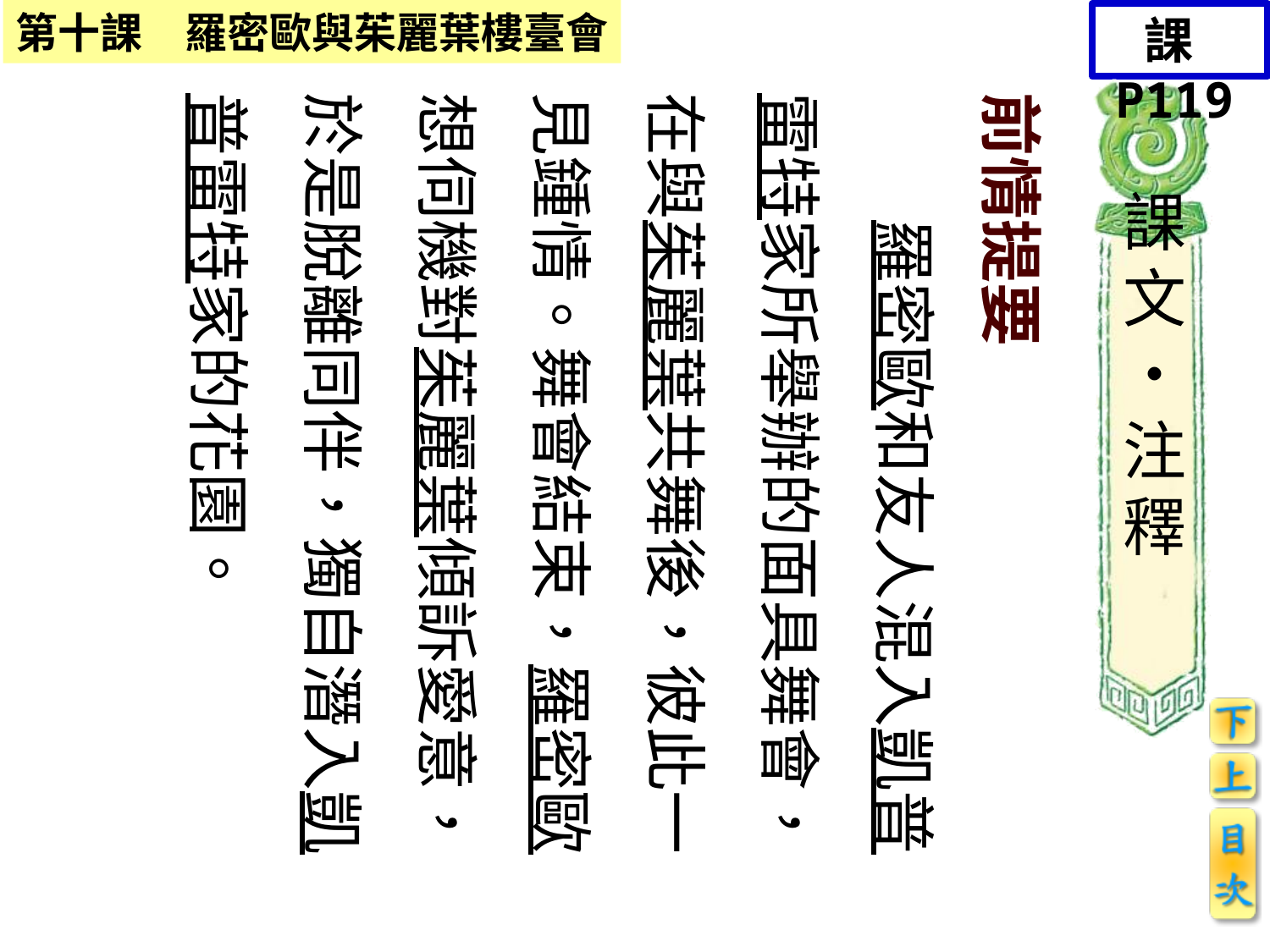

課P119
	羅密歐和友人混入凱普雷特家所舉辦的面具舞會，在與茱麗葉共舞後，彼此一見鍾情。舞會結束，羅密歐想伺機對茱麗葉傾訴愛意，於是脫離同伴，獨自潛入凱普雷特家的花園。
前情提要
課文‧注釋